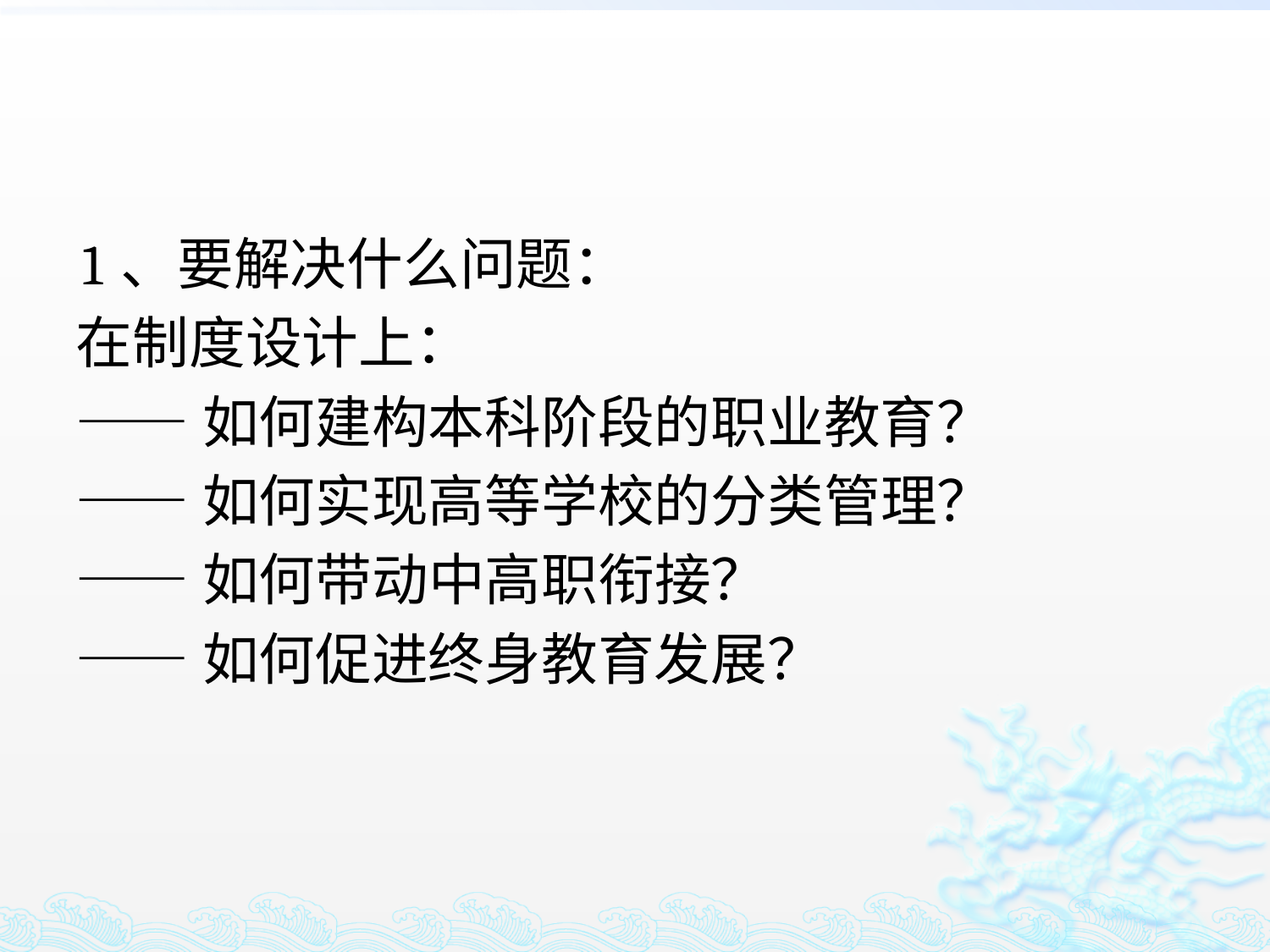

#
1、要解决什么问题：
在制度设计上：
——如何建构本科阶段的职业教育？
——如何实现高等学校的分类管理？
——如何带动中高职衔接？
——如何促进终身教育发展？